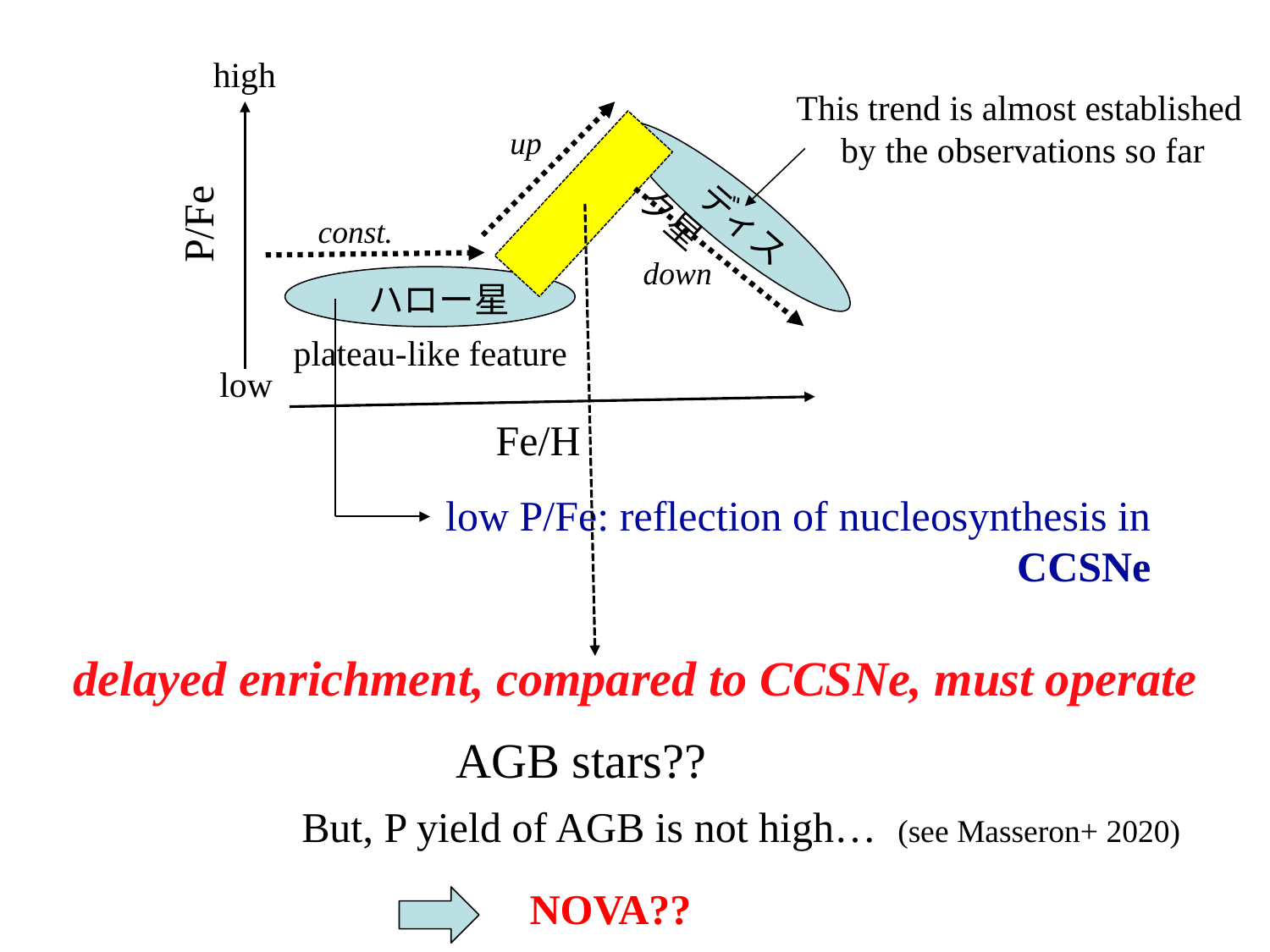

high
This trend is almost established
     by the observations so far

up
　ディスク星

P/Fe
const.
down

ハロー星
plateau-like feature
low
Fe/H
low P/Fe: reflection of nucleosynthesis in
                                                      CCSNe
delayed enrichment, compared to CCSNe, must operate
AGB stars??
But, P yield of AGB is not high…  (see Masseron+ 2020)
NOVA??